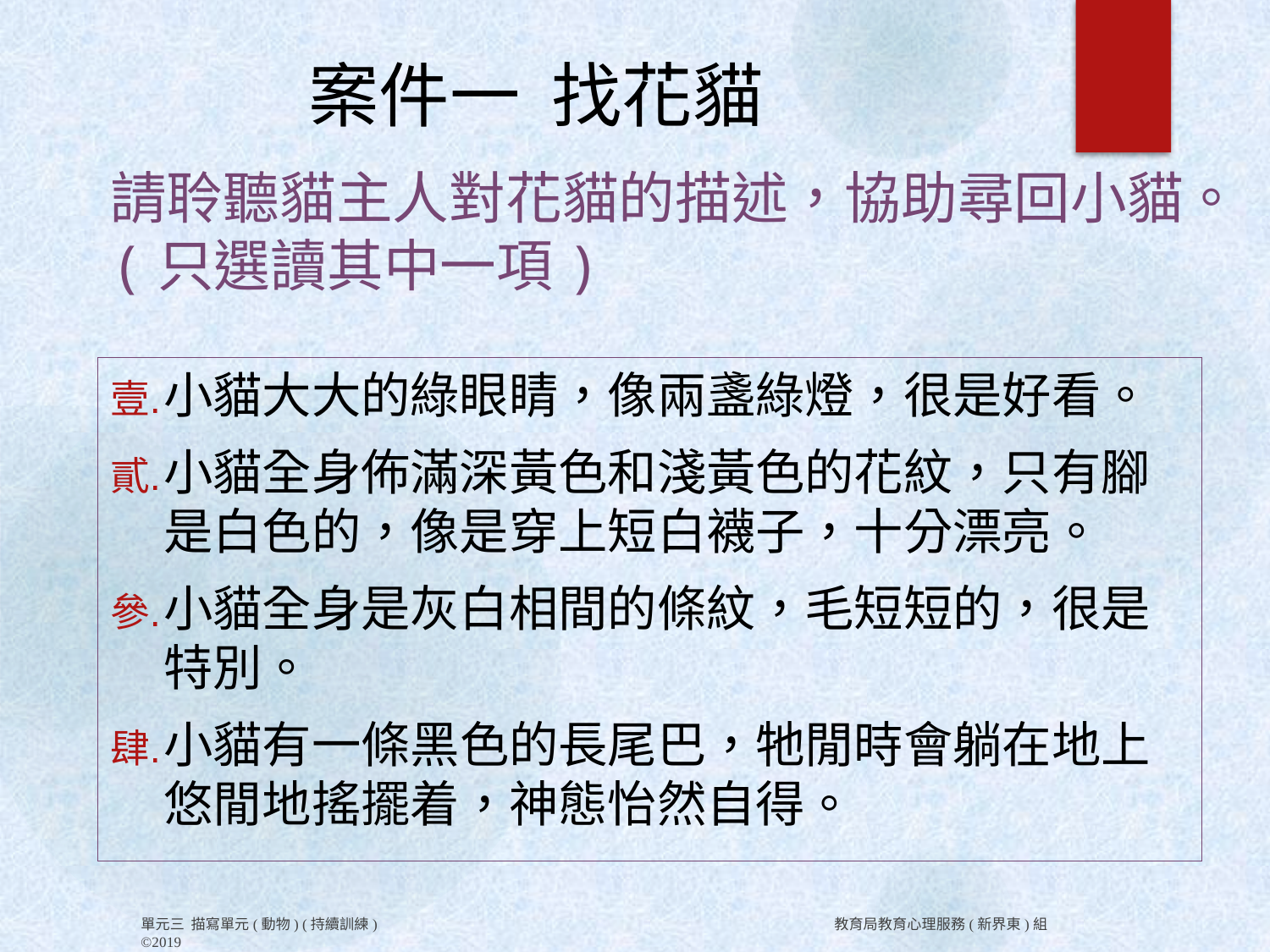

案件一  找花貓

# 請聆聽貓主人對花貓的描述，協助尋回小貓。(只選讀其中一項)
小貓大大的綠眼睛，像兩盞綠燈，很是好看。
小貓全身佈滿深黃色和淺黃色的花紋，只有腳是白色的，像是穿上短白襪子，十分漂亮。
小貓全身是灰白相間的條紋，毛短短的，很是特別。
小貓有一條黑色的長尾巴，牠閒時會躺在地上悠閒地搖擺着，神態怡然自得。

單元三  描寫單元(動物) (持續訓練)                                                                                                                              教育局教育心理服務(新界東)組 ©2019